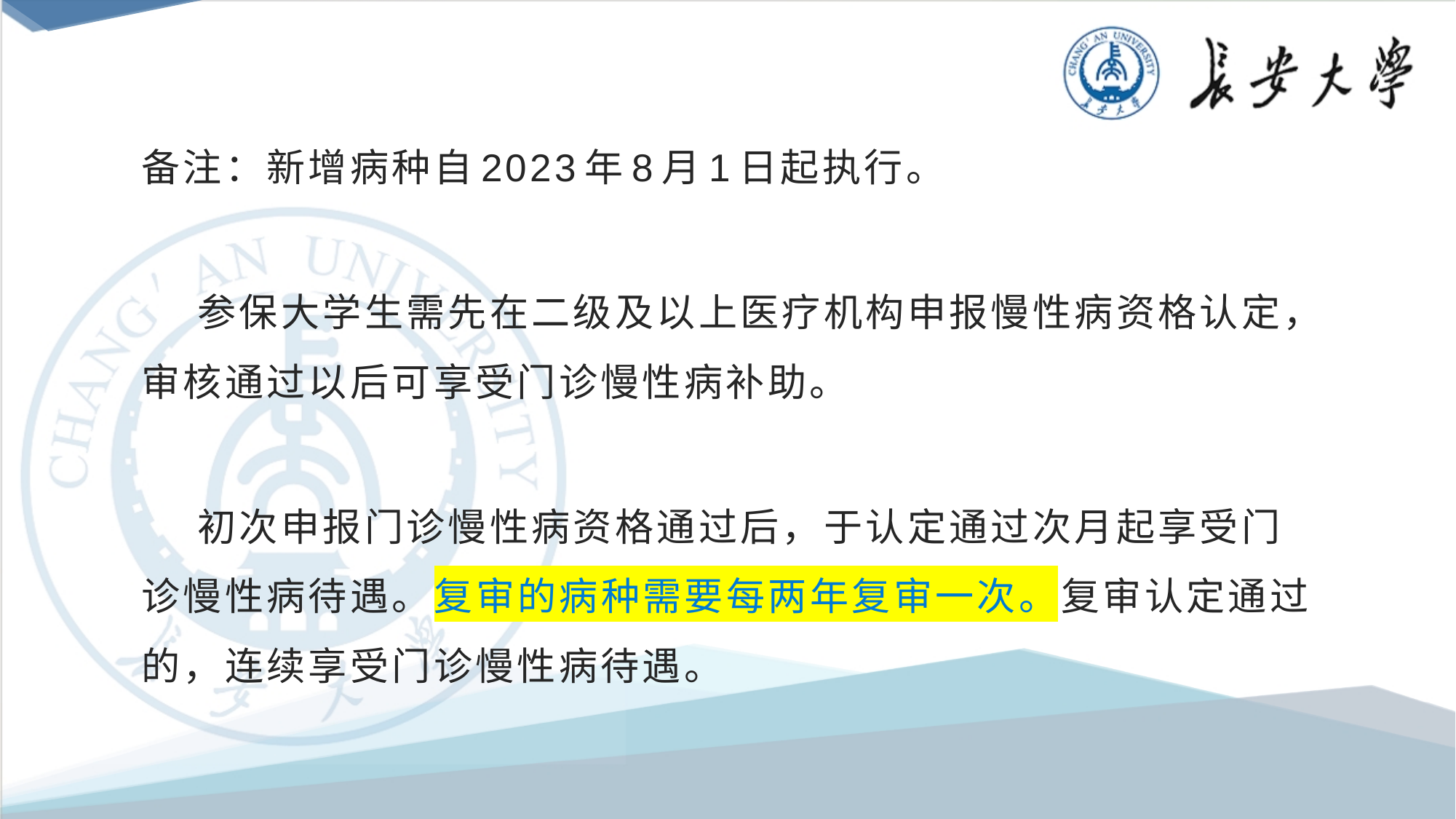

备注：新增病种自2023年8月1日起执行。

     参保大学生需先在二级及以上医疗机构申报慢性病资格认定，审核通过以后可享受门诊慢性病补助。

     初次申报门诊慢性病资格通过后，于认定通过次月起享受门诊慢性病待遇。复审的病种需要每两年复审一次。复审认定通过的，连续享受门诊慢性病待遇。